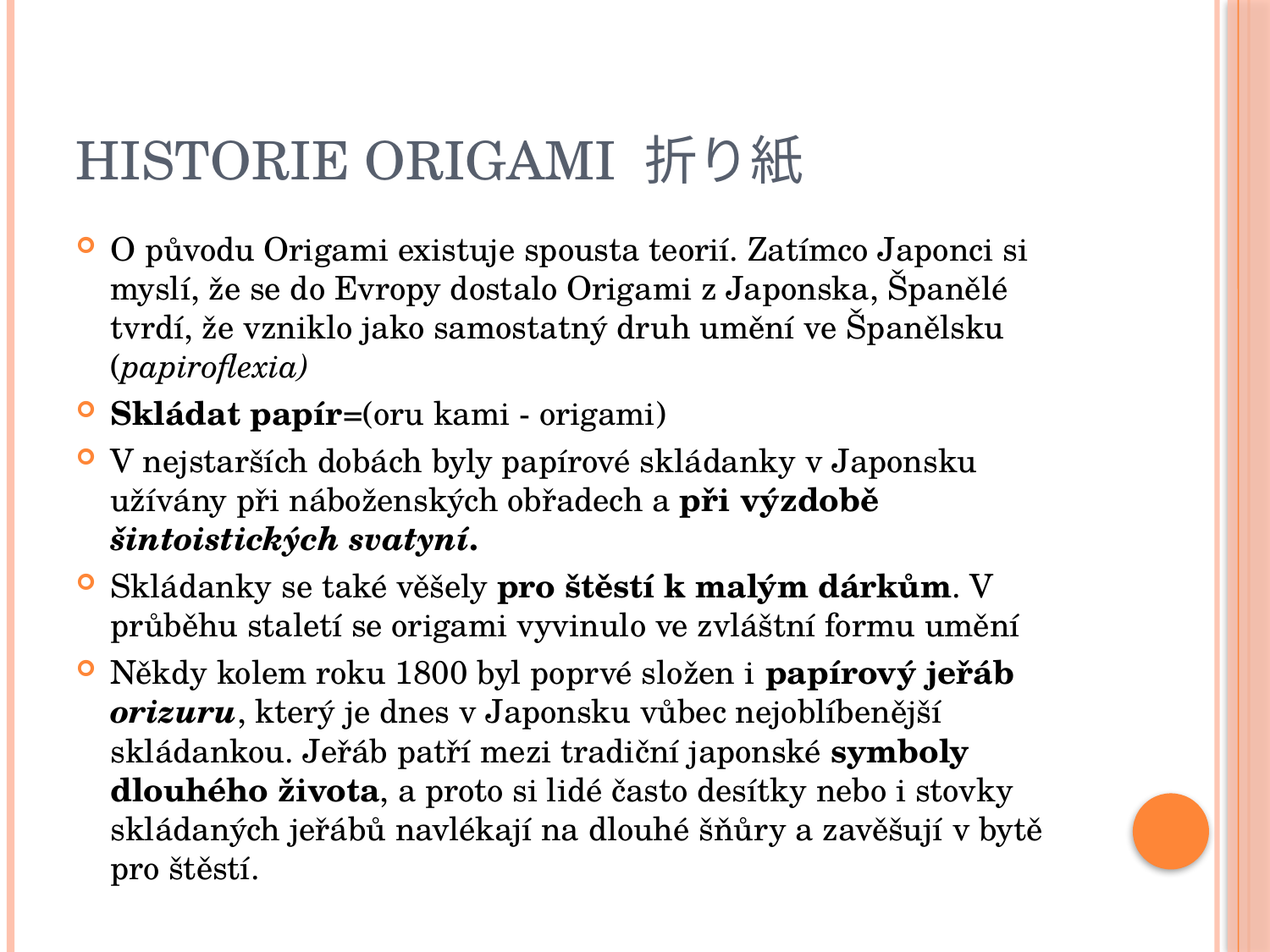

# Historie Origami 折り紙
O původu Origami existuje spousta teorií. Zatímco Japonci si  myslí, že se do Evropy dostalo Origami z Japonska, Španělé tvrdí, že vzniklo jako samostatný druh umění ve Španělsku (papiroflexia)
Skládat papír=(oru kami - origami)
V nejstarších dobách byly papírové skládanky v Japonsku užívány při náboženských obřadech a při výzdobě šintoistických svatyní.
Skládanky se také věšely pro štěstí k malým dárkům. V průběhu staletí se origami vyvinulo ve zvláštní formu umění
Někdy kolem roku 1800 byl poprvé složen i papírový jeřáb orizuru, který je dnes v Japonsku vůbec nejoblíbenější skládankou. Jeřáb patří mezi tradiční japonské symboly dlouhého života, a proto si lidé často desítky nebo i stovky skládaných jeřábů navlékají na dlouhé šňůry a zavěšují v bytě pro štěstí.